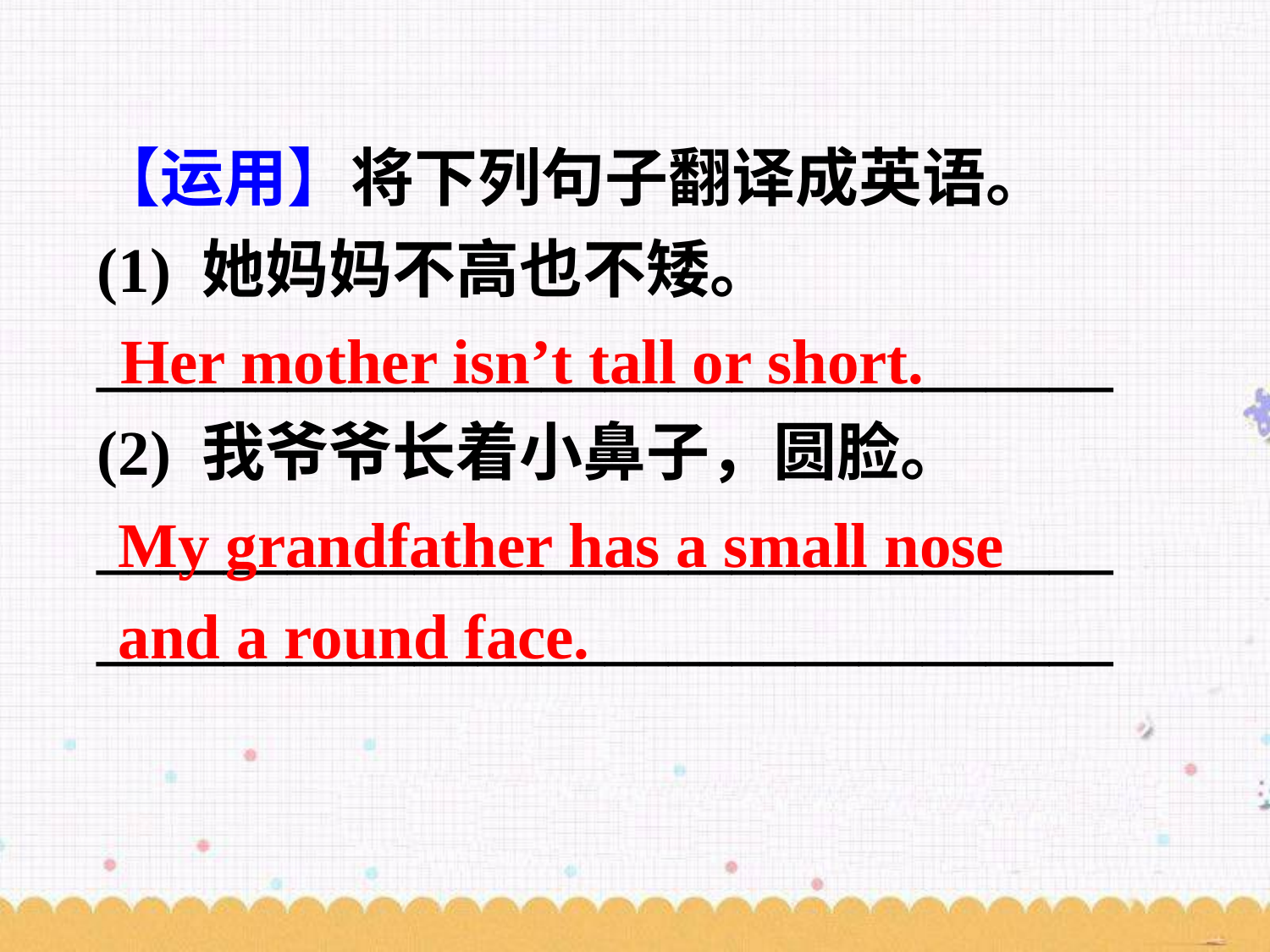

【运用】将下列句子翻译成英语。
(1) 她妈妈不高也不矮。
________________________________
(2) 我爷爷长着小鼻子，圆脸。
________________________________
________________________________
Her mother isn’t tall or short.
My grandfather has a small nose and a round face.